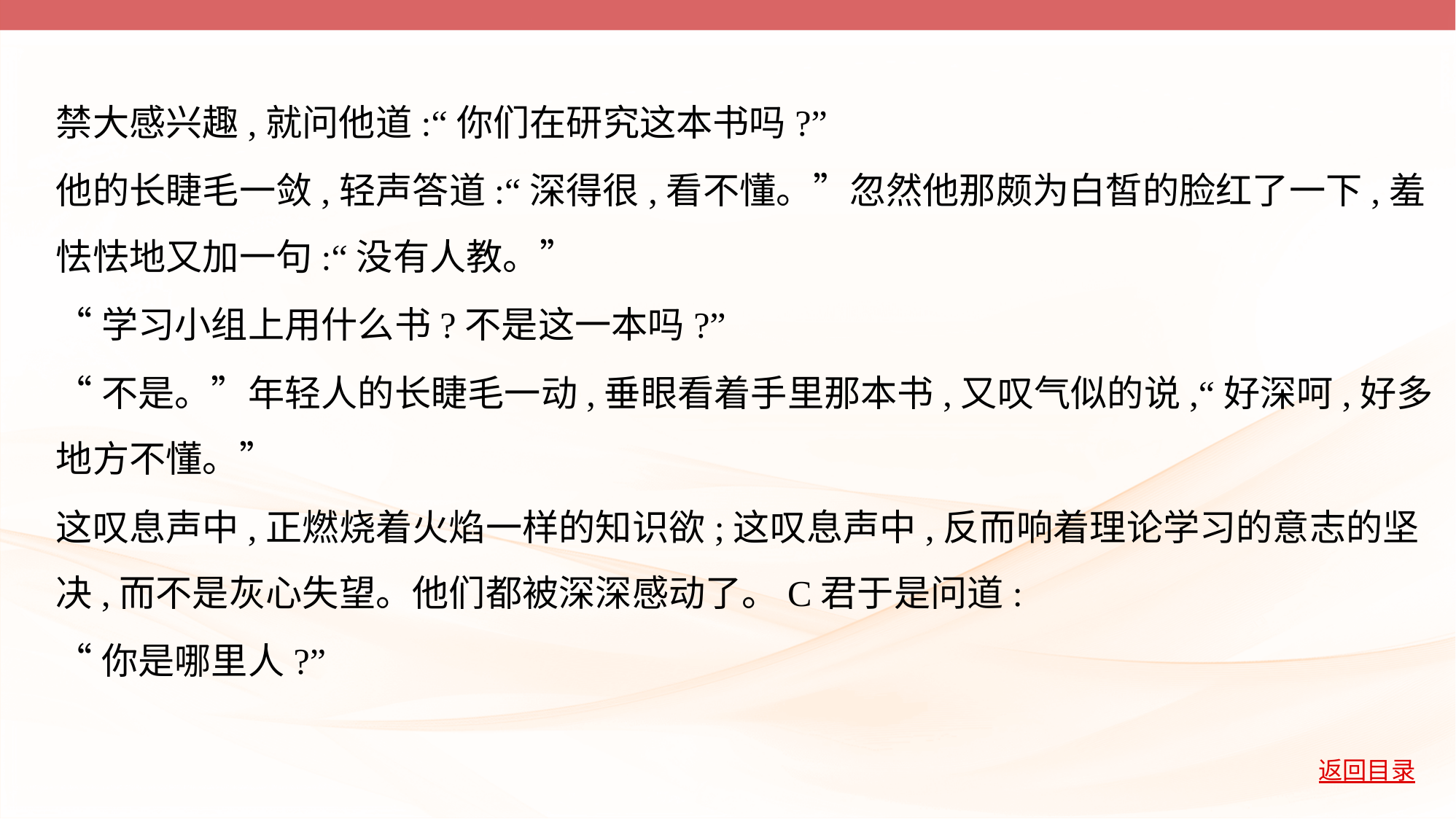

禁大感兴趣,就问他道:“你们在研究这本书吗?”
他的长睫毛一敛,轻声答道:“深得很,看不懂。”忽然他那颇为白皙的脸红了一下,羞
怯怯地又加一句:“没有人教。”
“学习小组上用什么书?不是这一本吗?”
“不是。”年轻人的长睫毛一动,垂眼看着手里那本书,又叹气似的说,“好深呵,好多
地方不懂。”
这叹息声中,正燃烧着火焰一样的知识欲;这叹息声中,反而响着理论学习的意志的坚
决,而不是灰心失望。他们都被深深感动了。C君于是问道:
“你是哪里人?”